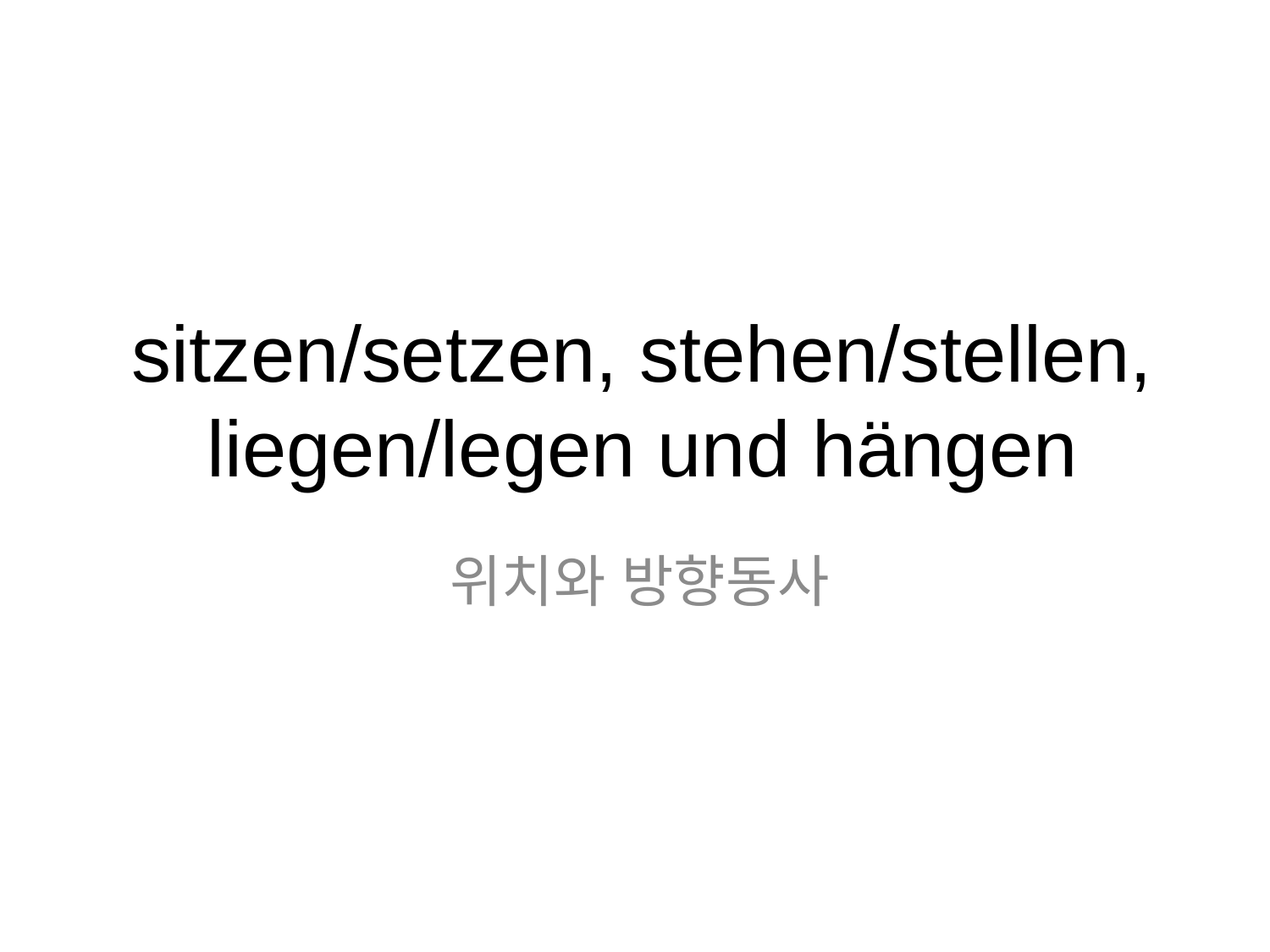

# sitzen/setzen, stehen/stellen, liegen/legen und hängen
위치와 방향동사